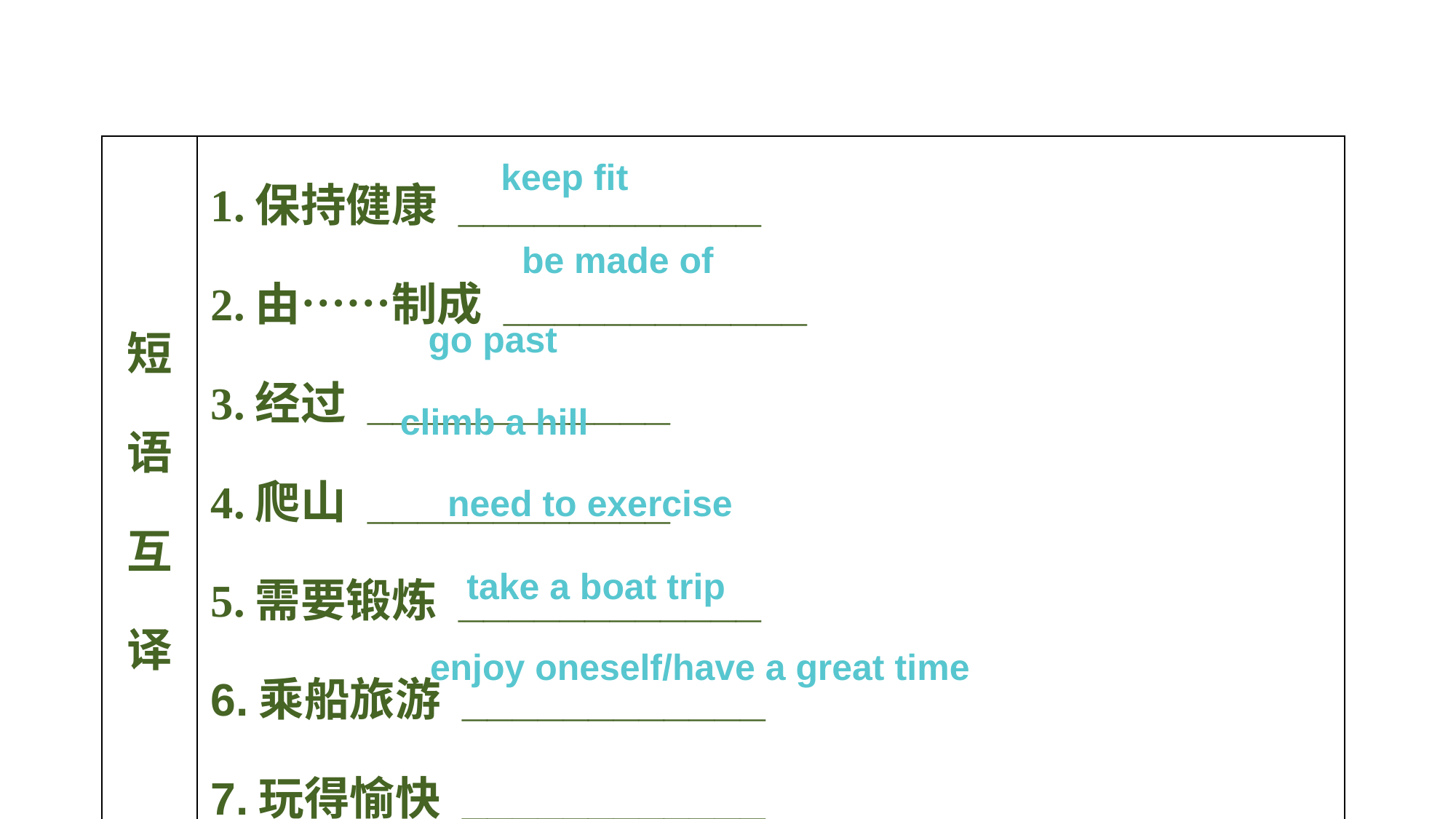

| 短语互译 | 1.保持健康 \_\_\_\_\_\_\_\_\_\_\_\_ 2.由……制成 \_\_\_\_\_\_\_\_\_\_\_\_ 3.经过 \_\_\_\_\_\_\_\_\_\_\_\_ 4.爬山 \_\_\_\_\_\_\_\_\_\_\_\_ 5.需要锻炼 \_\_\_\_\_\_\_\_\_\_\_\_ 6.乘船旅游 \_\_\_\_\_\_\_\_\_\_\_\_ 7.玩得愉快 \_\_\_\_\_\_\_\_\_\_\_\_ |
| --- | --- |
keep fit
be made of
go past
climb a hill
need to exercise
take a boat trip
enjoy oneself/have a great time